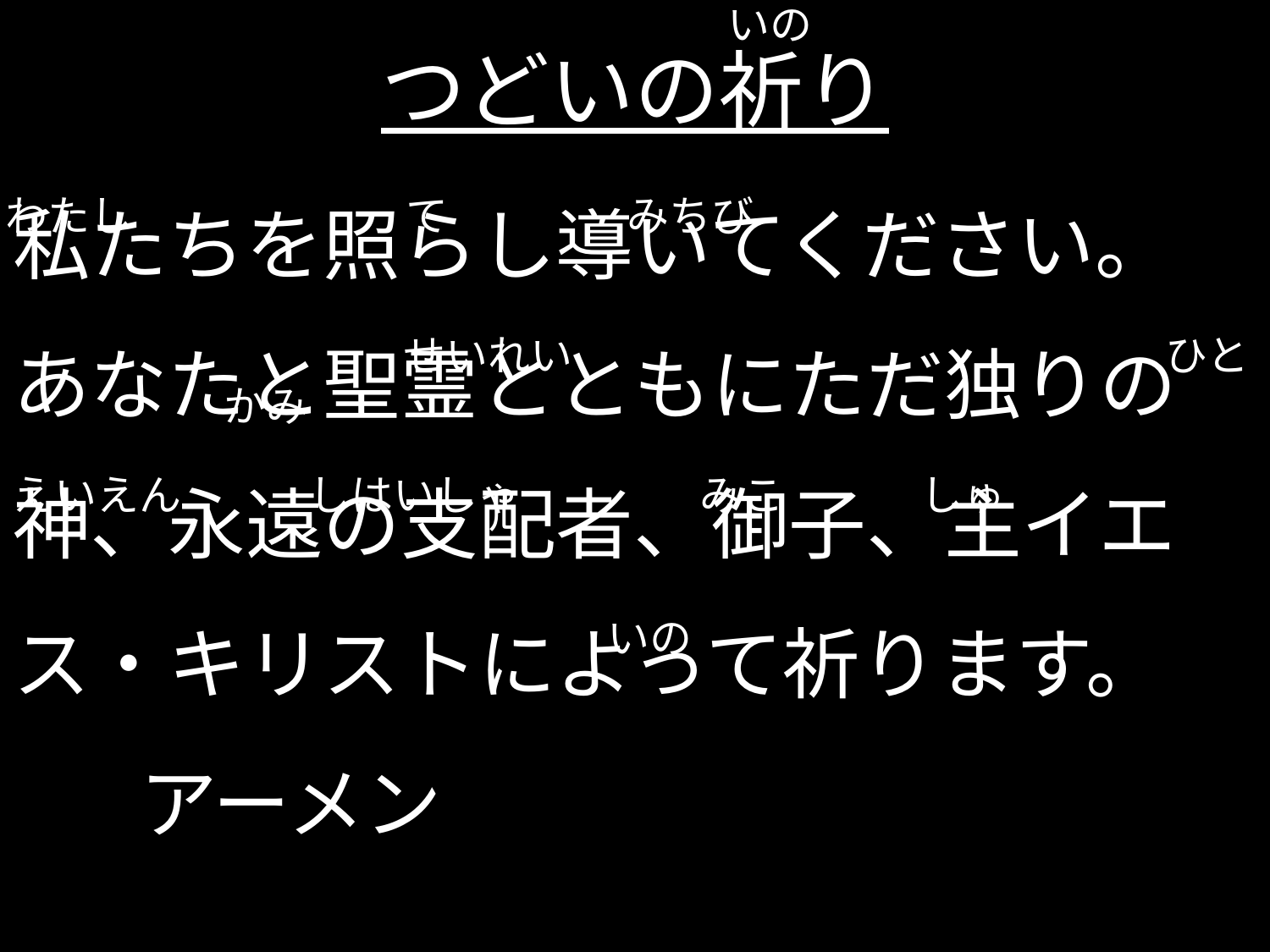

いの
つどいの祈り

私たちを照らし導いてください。
あなたと聖霊とともにただ独りの神、永遠の支配者、御子、主イエス・キリストによって祈ります。	アーメン

わたし　　　　  　　て　　　　 みちび

　　　　　　　　　 せいれい　　　　　　　　　　　　　　ひと　　　　　かみ
えいえん　　　しはいしゃ　　　　 みこ　　　 しゅ

　　　　　　　　　　　　　　いの